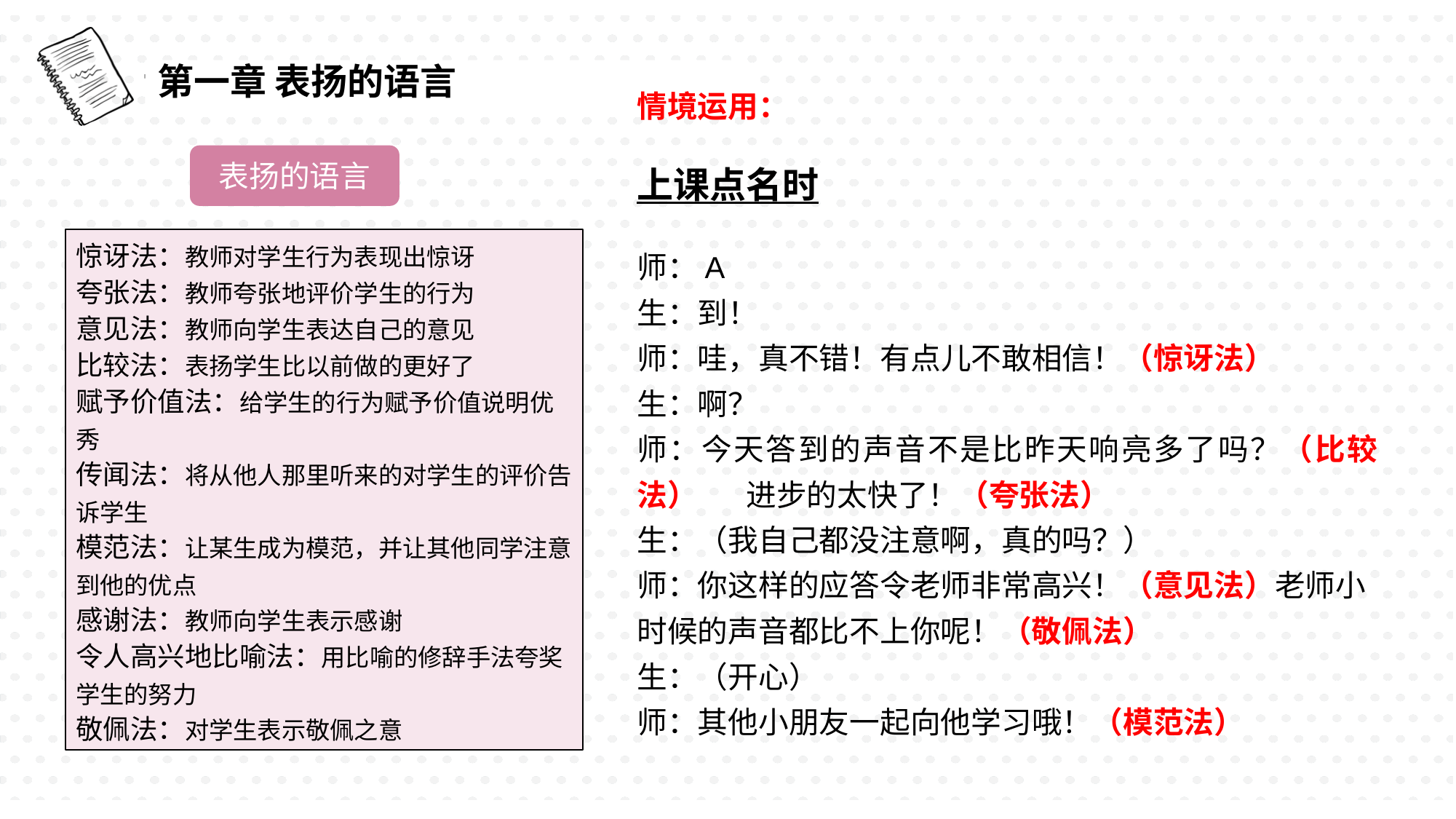

第一章 表扬的语言

情境运用：

上课点名时

师：A
生：到！
师：哇，真不错！有点儿不敢相信！（惊讶法）
生：啊？
师：今天答到的声音不是比昨天响亮多了吗？（比较法）       进步的太快了！（夸张法）
生：（我自己都没注意啊，真的吗？）
师：你这样的应答令老师非常高兴！（意见法）老师小时候的声音都比不上你呢！（敬佩法）
生：（开心）
师：其他小朋友一起向他学习哦！（模范法）

表扬的语言
惊讶法：教师对学生行为表现出惊讶
夸张法：教师夸张地评价学生的行为
意见法：教师向学生表达自己的意见
比较法：表扬学生比以前做的更好了
赋予价值法：给学生的行为赋予价值说明优秀
传闻法：将从他人那里听来的对学生的评价告诉学生
模范法：让某生成为模范，并让其他同学注意到他的优点
感谢法：教师向学生表示感谢
令人高兴地比喻法：用比喻的修辞手法夸奖学生的努力
敬佩法：对学生表示敬佩之意